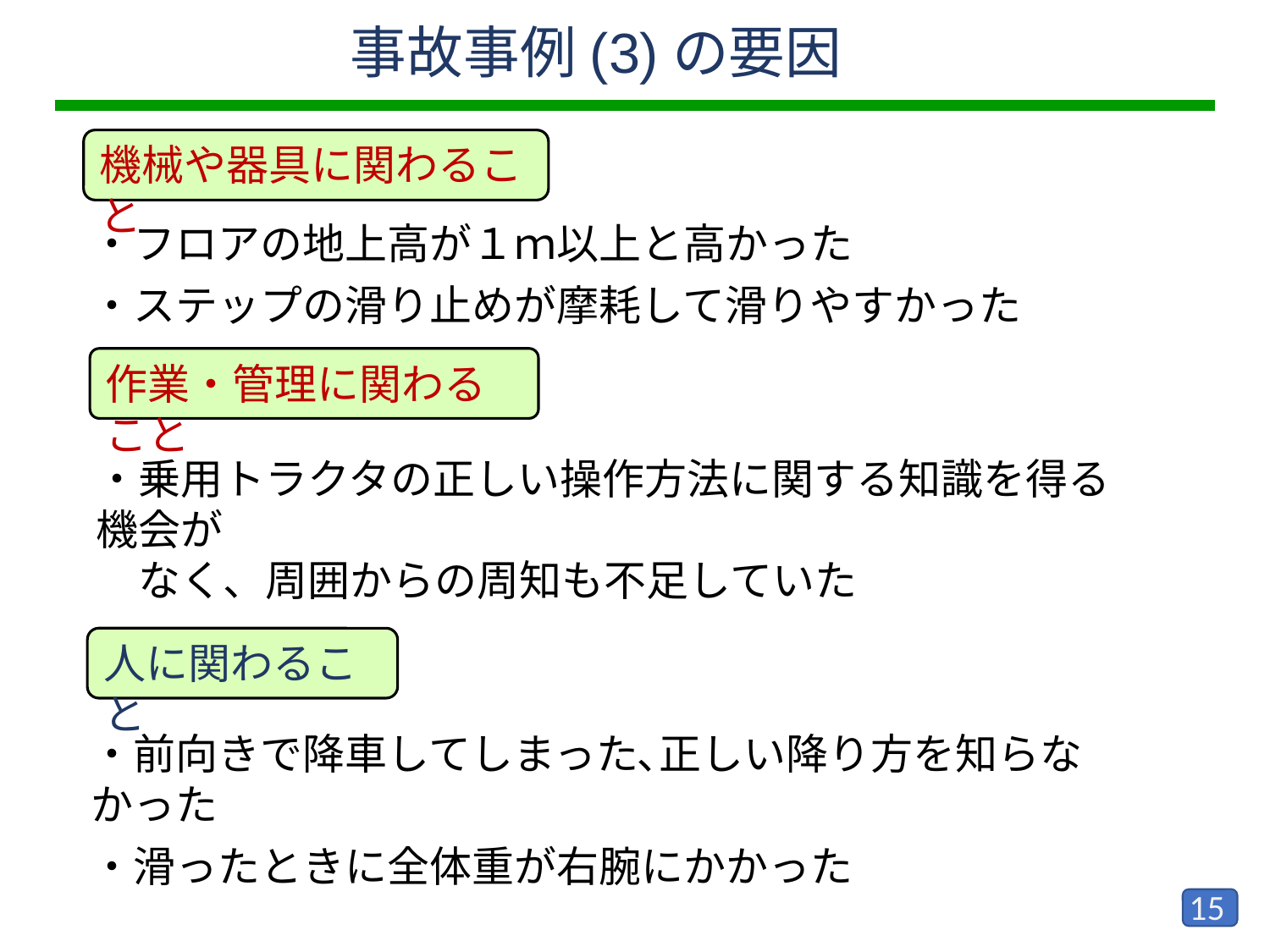

事故事例(3)の要因
機械や器具に関わること
・フロアの地上高が１ｍ以上と高かった
・ステップの滑り止めが摩耗して滑りやすかった
作業・管理に関わること
・乗用トラクタの正しい操作方法に関する知識を得る機会が
　なく、周囲からの周知も不足していた
人に関わること
・前向きで降車してしまった､正しい降り方を知らなかった
・滑ったときに全体重が右腕にかかった
15